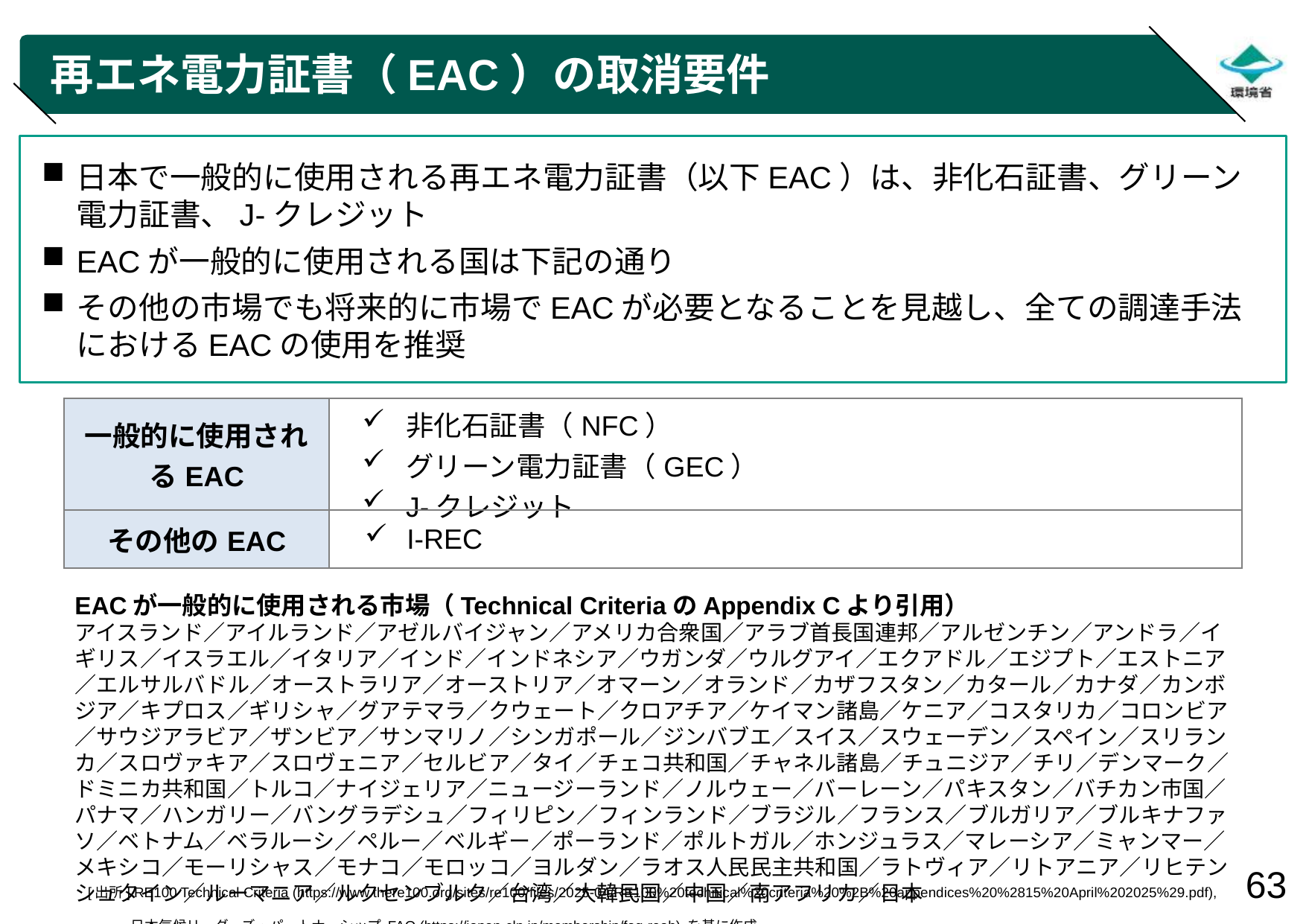

# 再エネ電力証書（EAC）の取消要件
日本で一般的に使用される再エネ電力証書（以下EAC）は、非化石証書、グリーン電力証書、J-クレジット
EACが一般的に使用される国は下記の通り
その他の市場でも将来的に市場でEACが必要となることを見越し、全ての調達手法におけるEACの使用を推奨
| 一般的に使用されるEAC | 非化石証書（NFC） グリーン電力証書（GEC） J-クレジット |
| --- | --- |
| その他のEAC | I-REC |
EACが一般的に使用される市場（Technical CriteriaのAppendix Cより引用）
アイスランド／アイルランド／アゼルバイジャン／アメリカ合衆国／アラブ首長国連邦／アルゼンチン／アンドラ／イギリス／イスラエル／イタリア／インド／インドネシア／ウガンダ／ウルグアイ／エクアドル／エジプト／エストニア／エルサルバドル／オーストラリア／オーストリア／オマーン／オランド／カザフスタン／カタール／カナダ／カンボジア／キプロス／ギリシャ／グアテマラ／クウェート／クロアチア／ケイマン諸島／ケニア／コスタリカ／コロンビア／サウジアラビア／ザンビア／サンマリノ／シンガポール／ジンバブエ／スイス／スウェーデン／スペイン／スリランカ／スロヴァキア／スロヴェニア／セルビア／タイ／チェコ共和国／チャネル諸島／チュニジア／チリ／デンマーク／ドミニカ共和国／トルコ／ナイジェリア／ニュージーランド／ノルウェー／バーレーン／パキスタン／バチカン市国／パナマ／ハンガリー／バングラデシュ／フィリピン／フィンランド／ブラジル／フランス／ブルガリア／ブルキナファソ／ベトナム／ベラルーシ／ペルー／ベルギー／ポーランド／ポルトガル／ホンジュラス／マレーシア／ミャンマー／メキシコ／モーリシャス／モナコ／モロッコ／ヨルダン／ラオス人民民主共和国／ラトヴィア／リトアニア／リヒテンシュタイン／ルーマニア／ルクセンブルク／台湾／大韓民国／中国／南アフリカ／日本
[出所] RE100 Technical Criteria (https://www.there100.org/sites/re100/files/2025-04/RE100%20technical%20criteria%20%2B%20appendices%20%2815%20April%202025%29.pdf),
日本気候リーダーズ・パートナーシップ FAQ (https://japan-clp.jp/membership/faq-reoh) を基に作成